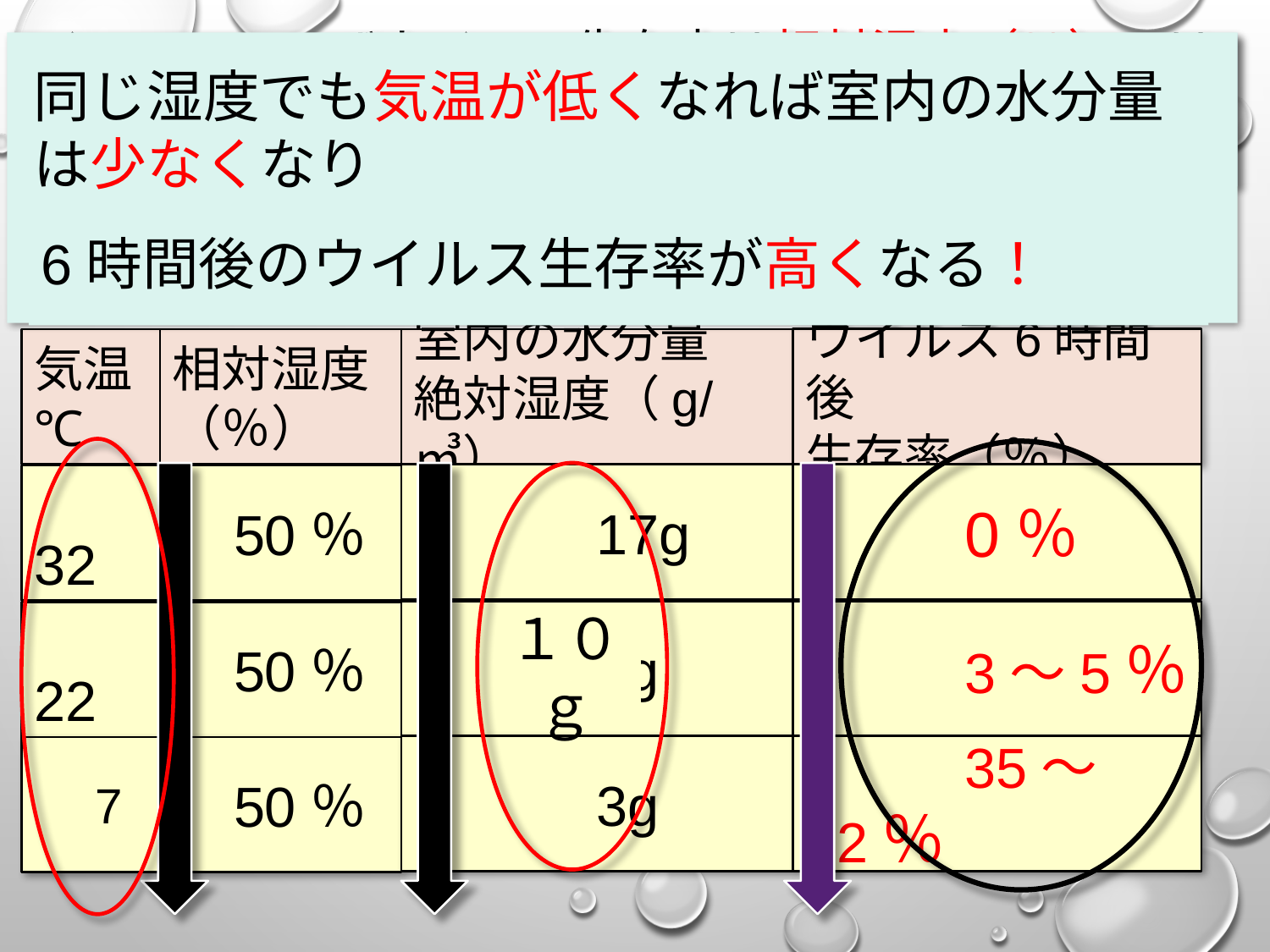

インフルエンザウイルス生存率は相対湿度（％）では無く、室内に含まれる水分量（絶対湿度）に左右される
同じ湿度でも気温が低くなれば室内の水分量は少なくなり
6時間後のウイルス生存率が高くなる！
どういう意味かというと、、。
ウイルス6時間後
生存率（％）
気温
℃
相対湿度
（％）

室内の水分量
絶対湿度（g/㎥）

　　　17g

　32

　50％
　　　0％

　　　4g

　22

　50％
　　　3～5％

　　　3g

　7

　50％
　　　35～42％
１０ｇ